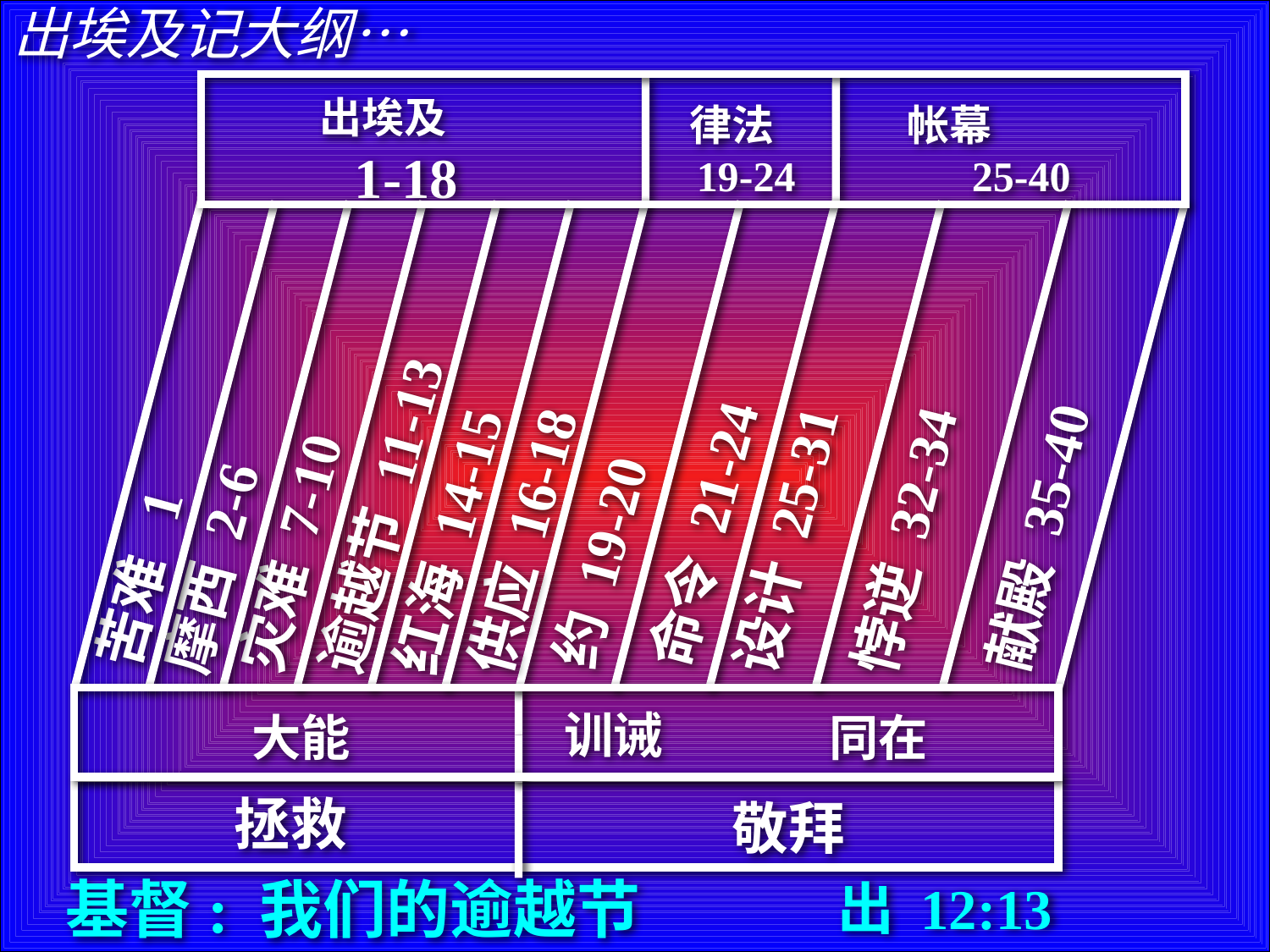

出埃及记大纲…

出埃及      1-18
律法    19-24
帐幕                25-40

灾难 7-10
摩西 2-6
命令 21-24
苦难  1
约 19-20
献殿 35-40
悖逆 32-34
逾越节 11-13
红海 14-15
供应 16-18
设计 25-31

训诫
大能
同在

拯救

敬拜
基督: 我们的逾越节
出 12:13